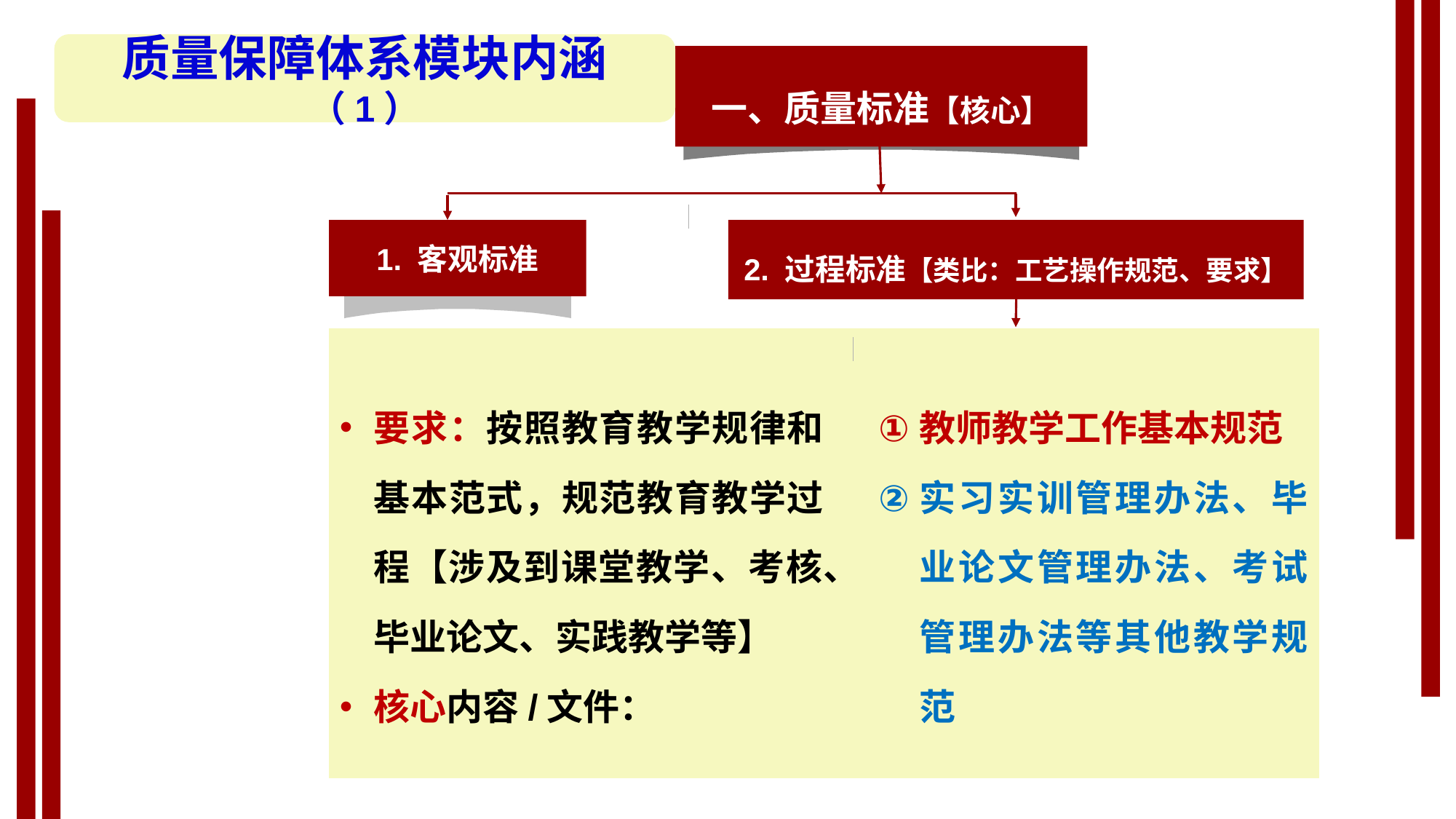

质量保障体系模块内涵（1）
一、质量标准【核心】

1. 客观标准
2. 过程标准【类比：工艺操作规范、要求】

要求：按照教育教学规律和基本范式，规范教育教学过程【涉及到课堂教学、考核、毕业论文、实践教学等】
核心内容/文件：
教师教学工作基本规范
实习实训管理办法、毕业论文管理办法、考试管理办法等其他教学规范